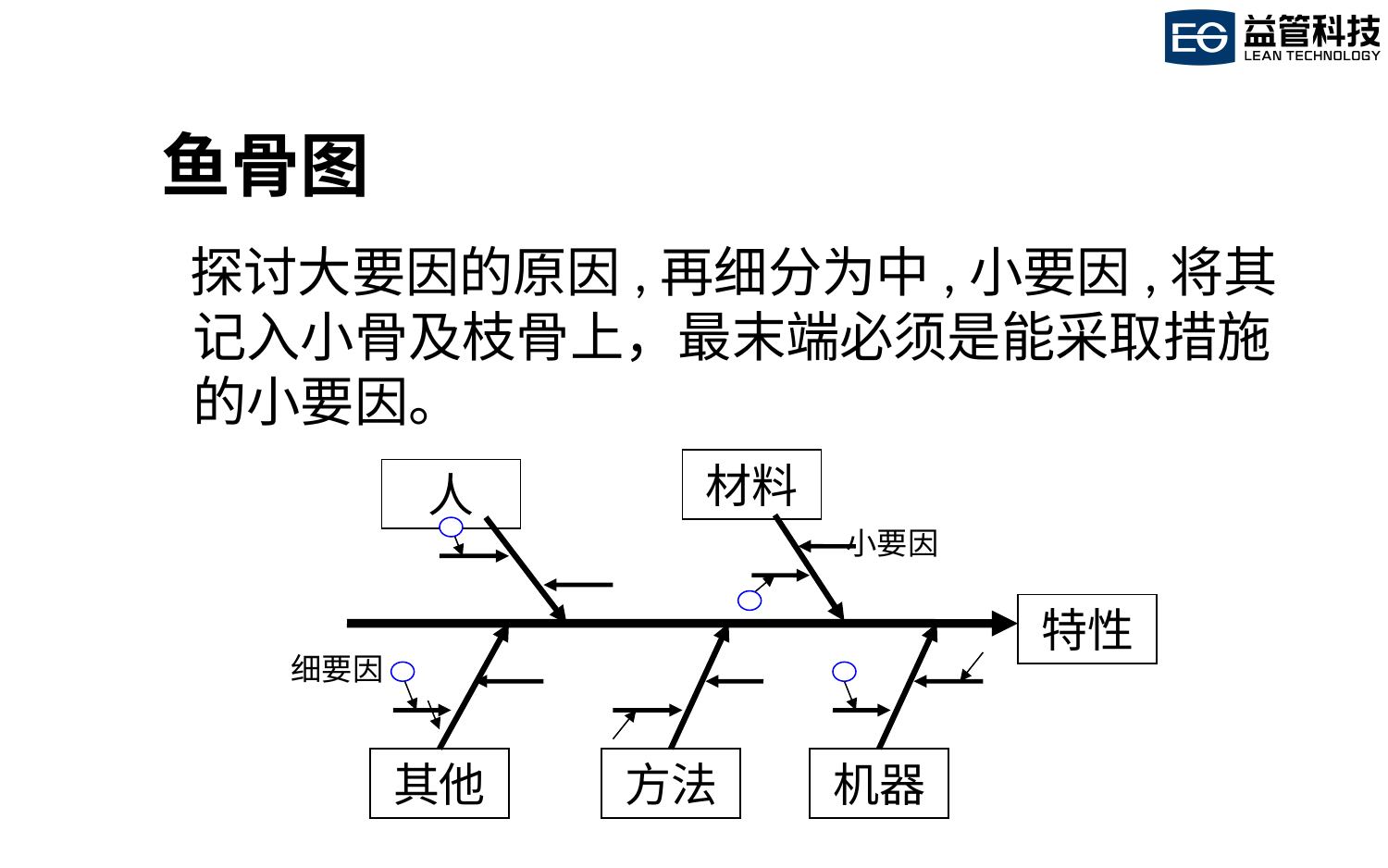

# 鱼骨图
   探讨大要因的原因,再细分为中,小要因,将其记入小骨及枝骨上，最末端必须是能采取措施的小要因。
材料
人

小要因

特性

细要因

其他
方法
机器